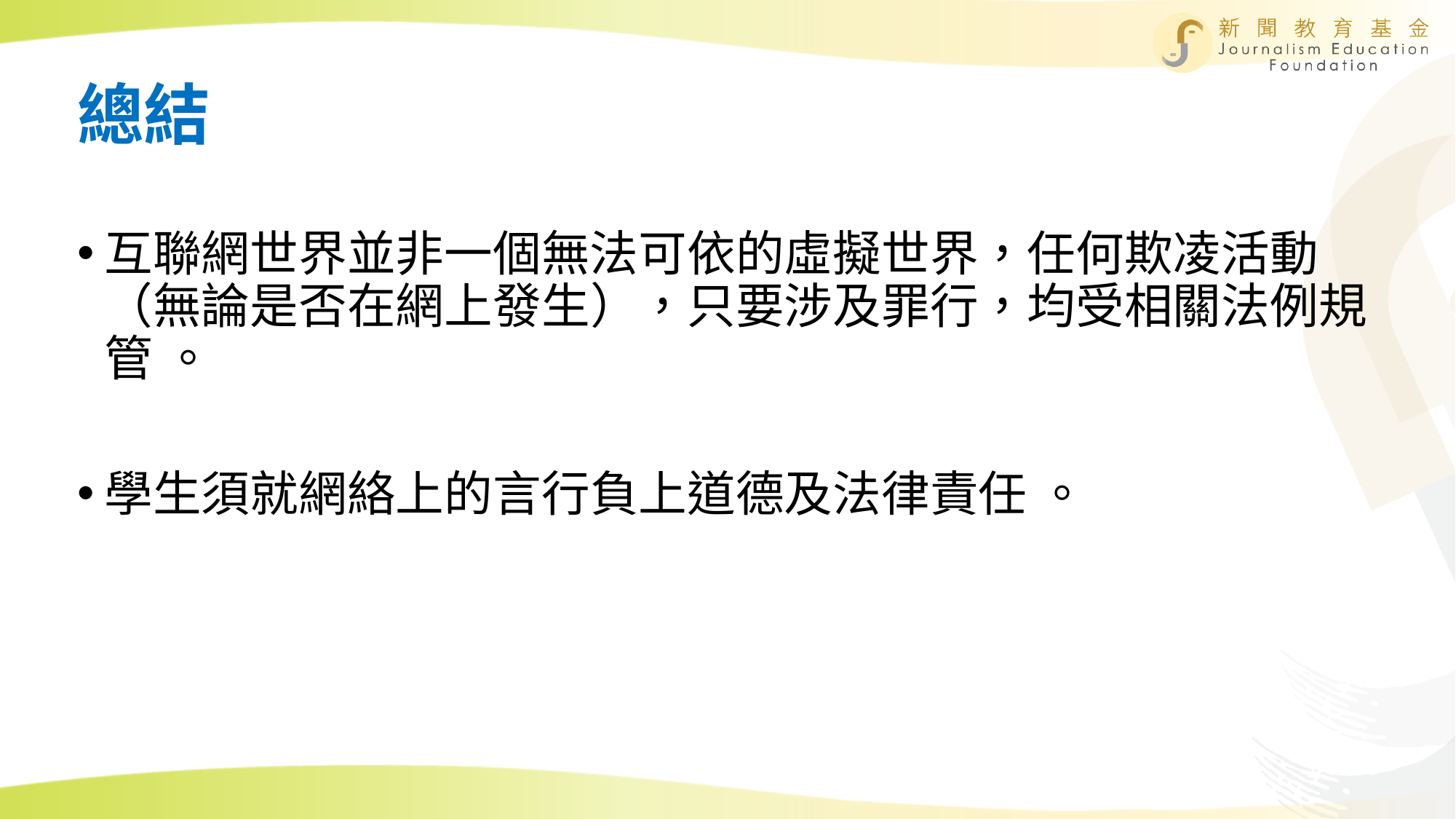

# 總結

互聯網世界並非一個無法可依的虛擬世界，任何欺凌活動（無論是否在網上發生），只要涉及罪行，均受相關法例規管 。

學生須就網絡上的言行負上道德及法律責任 。